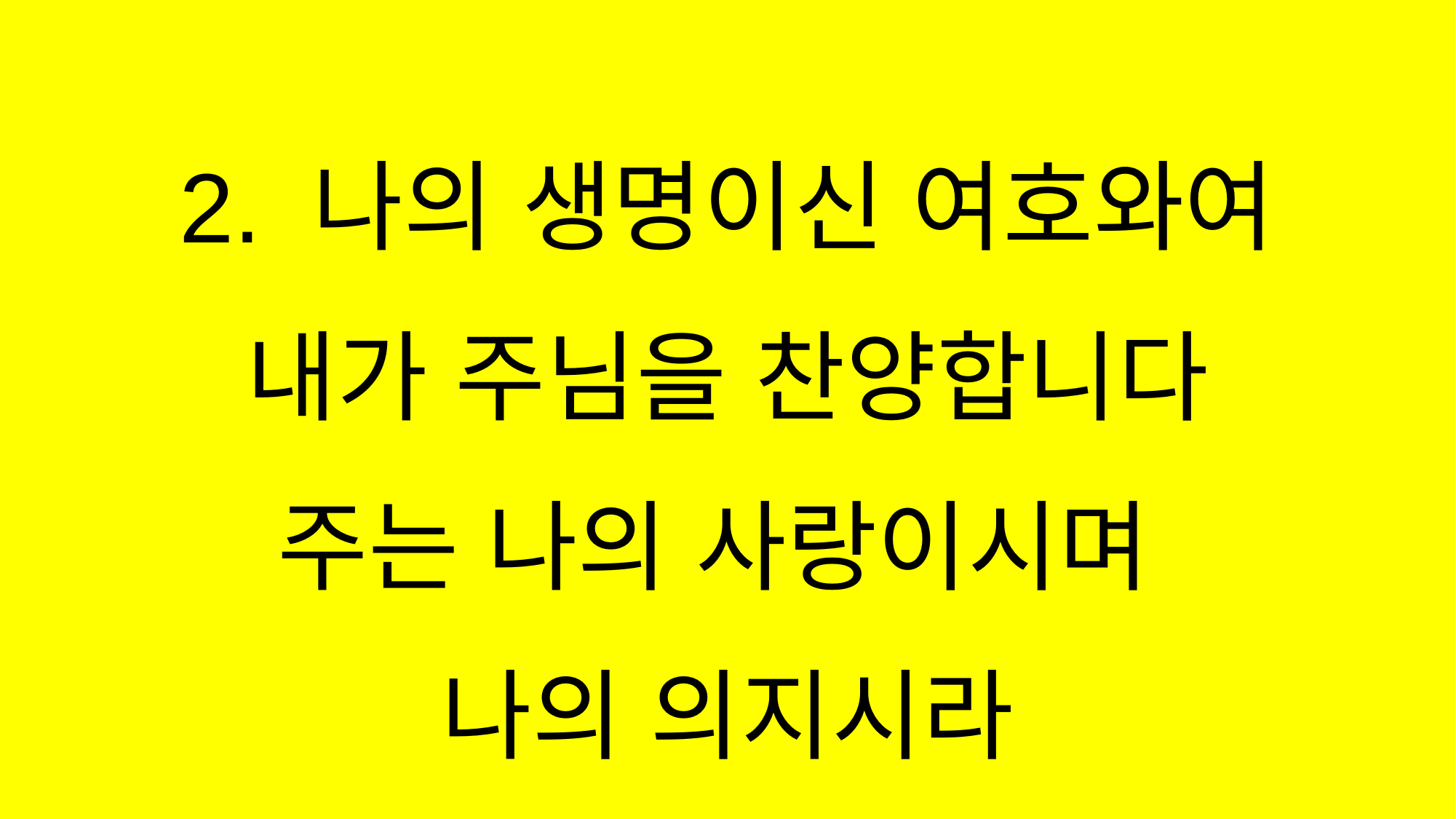

#
2. 나의 생명이신 여호와여

내가 주님을 찬양합니다

주는 나의 사랑이시며

나의 의지시라